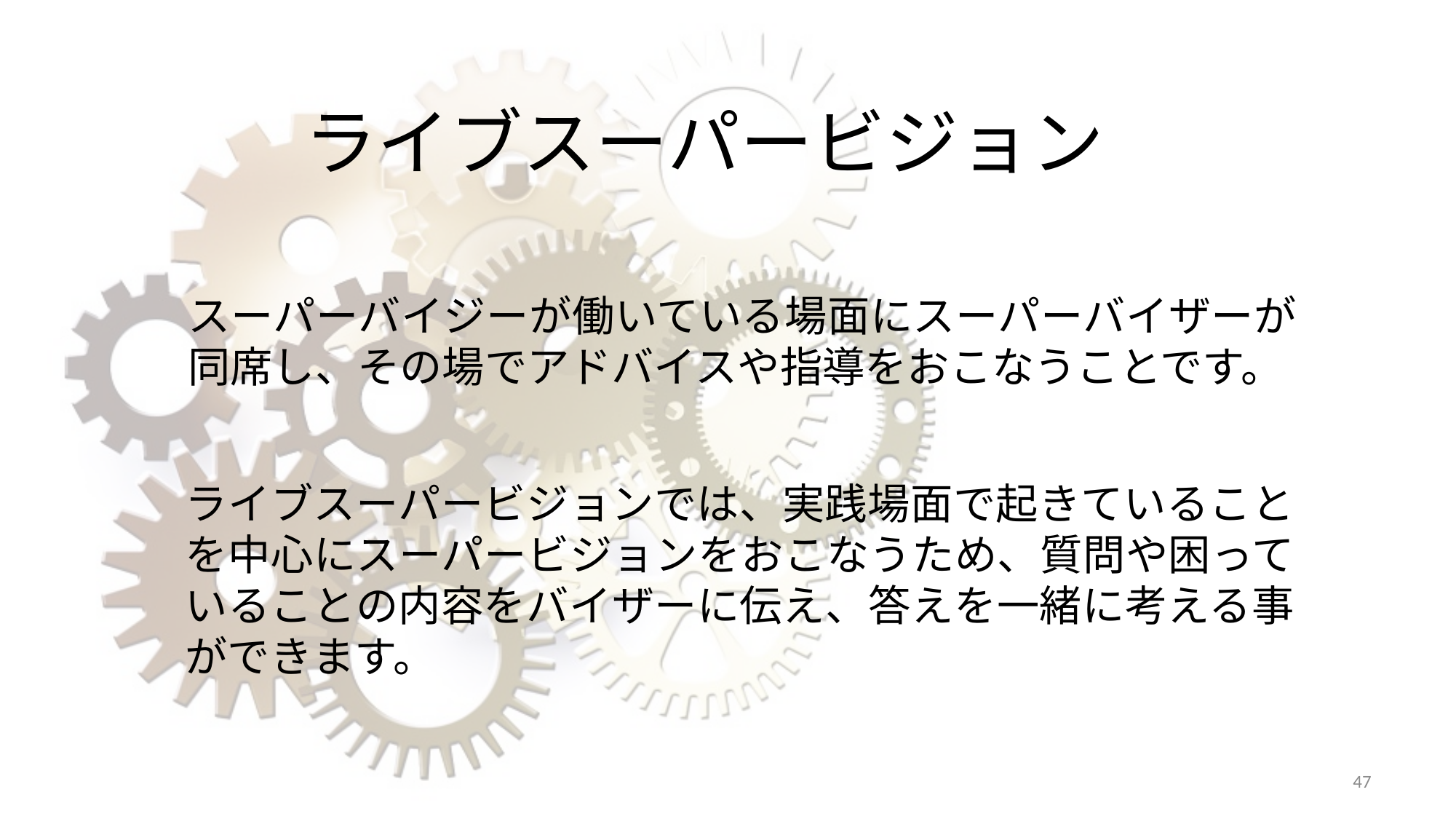

ライブスーパービジョン
スーパーバイジーが働いている場面にスーパーバイザーが同席し、その場でアドバイスや指導をおこなうことです。
ライブスーパービジョンでは、実践場面で起きていることを中心にスーパービジョンをおこなうため、質問や困っていることの内容をバイザーに伝え、答えを一緒に考える事ができます。
47